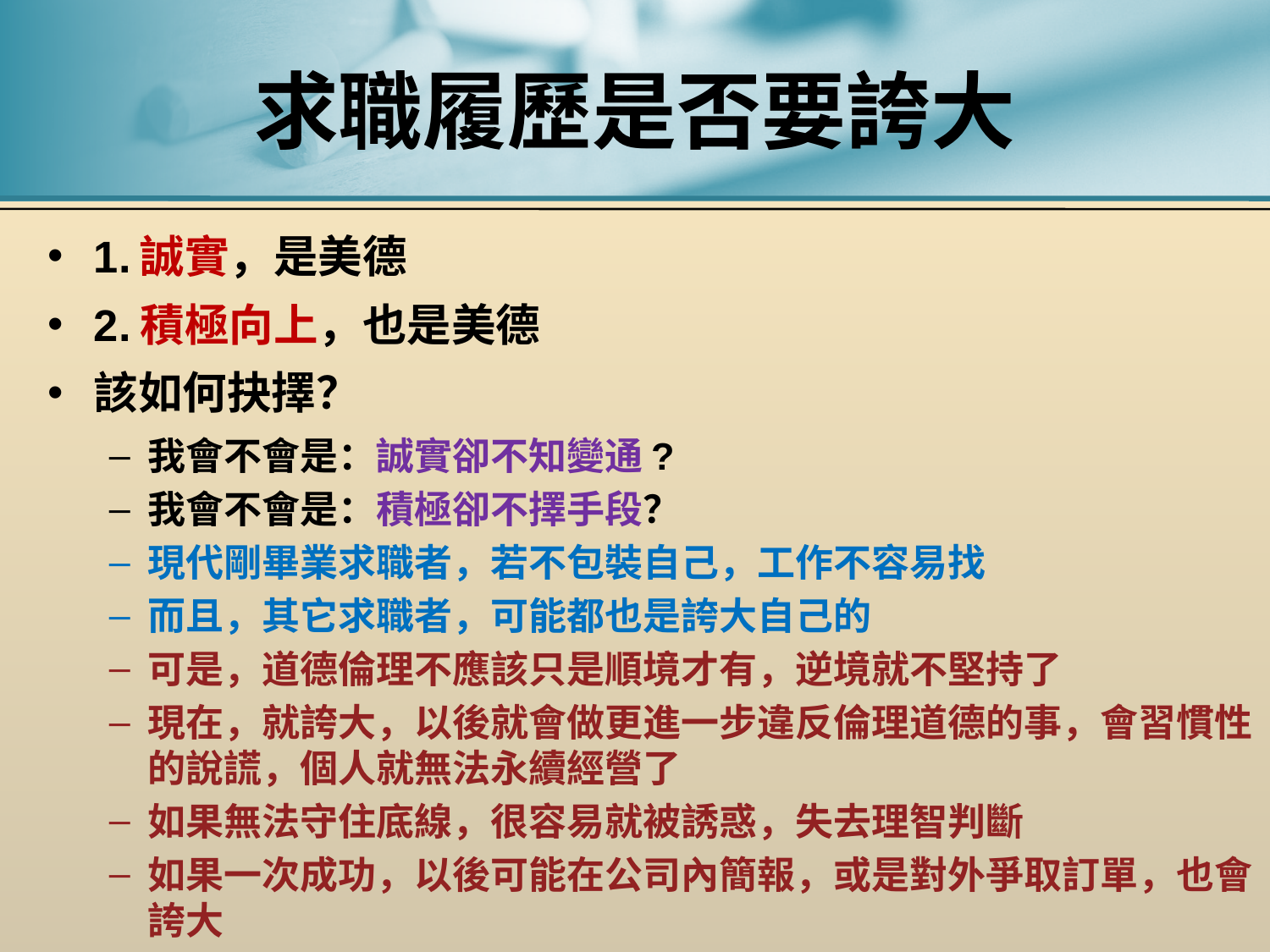

# 求職履歷是否要誇大
1.誠實，是美德
2.積極向上，也是美德
該如何抉擇？
我會不會是：誠實卻不知變通?
我會不會是：積極卻不擇手段？
現代剛畢業求職者，若不包裝自己，工作不容易找
而且，其它求職者，可能都也是誇大自己的
可是，道德倫理不應該只是順境才有，逆境就不堅持了
現在，就誇大，以後就會做更進一步違反倫理道德的事，會習慣性的說謊，個人就無法永續經營了
如果無法守住底線，很容易就被誘惑，失去理智判斷
如果一次成功，以後可能在公司內簡報，或是對外爭取訂單，也會誇大